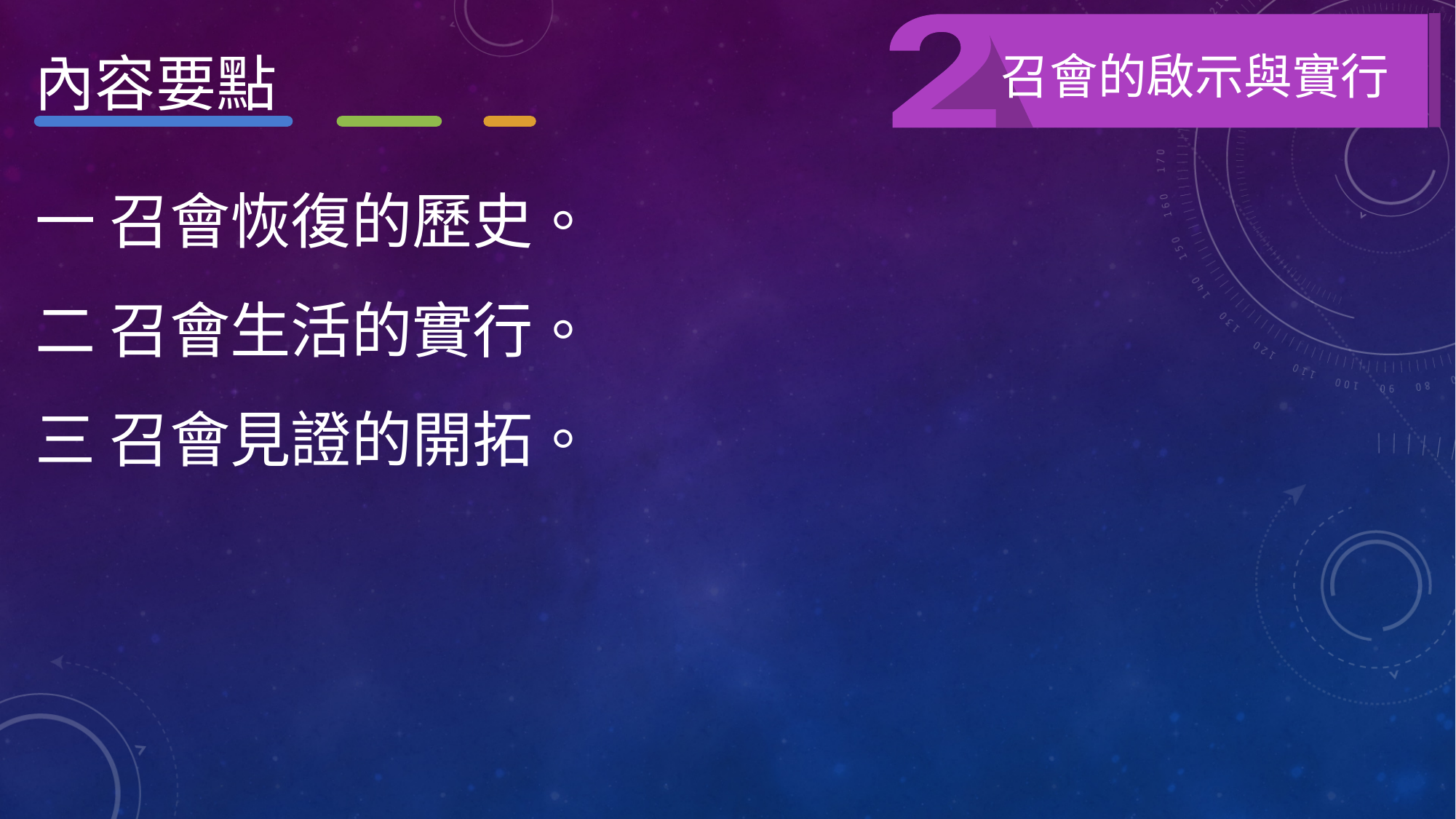

召會的啟示與實行
內容要點

一 召會恢復的歷史。
二 召會生活的實行。
三 召會見證的開拓。